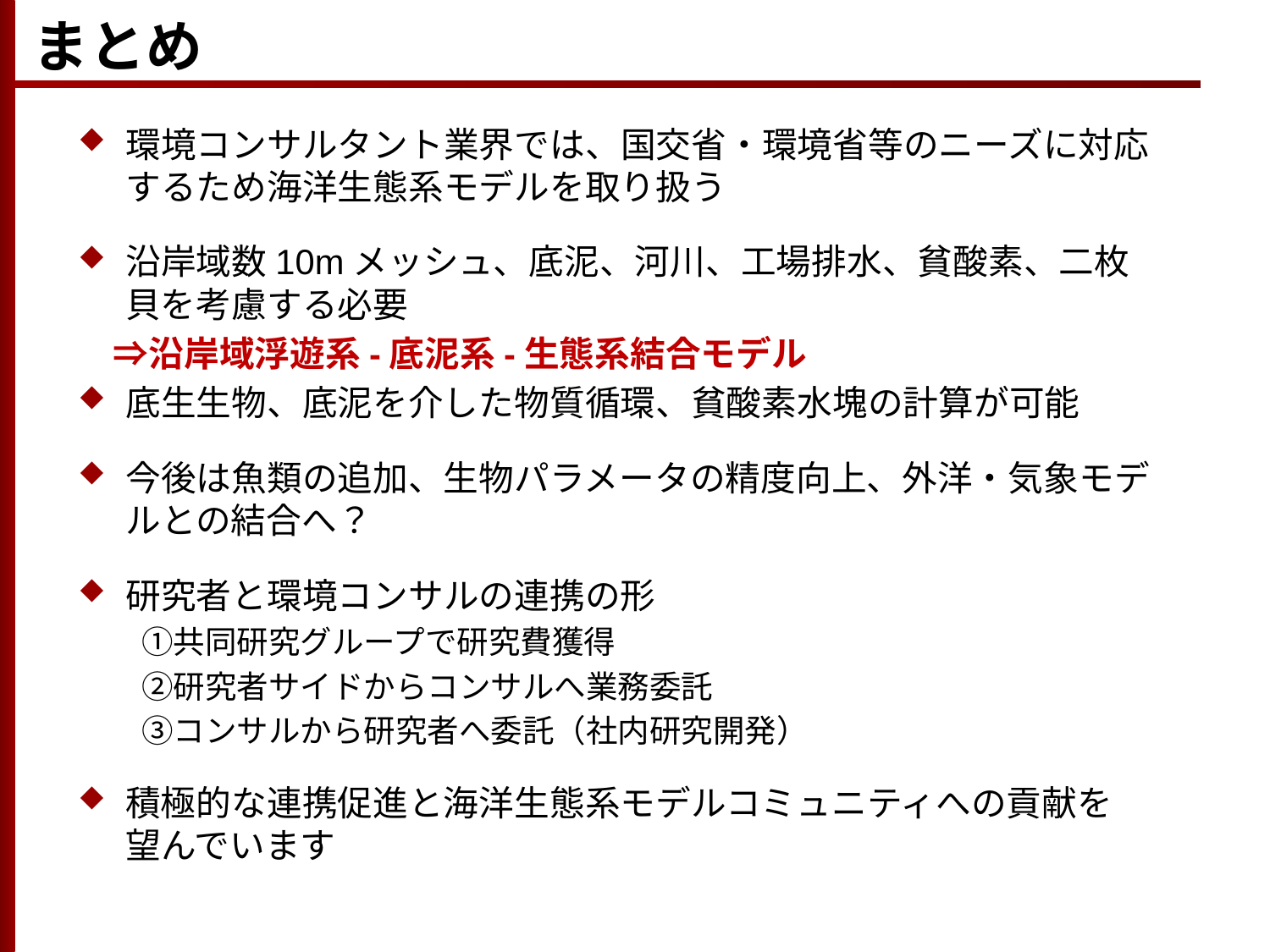

# まとめ
23
環境コンサルタント業界では、国交省・環境省等のニーズに対応するため海洋生態系モデルを取り扱う

沿岸域数10mメッシュ、底泥、河川、工場排水、貧酸素、二枚貝を考慮する必要
　⇒沿岸域浮遊系-底泥系-生態系結合モデル
底生生物、底泥を介した物質循環、貧酸素水塊の計算が可能

今後は魚類の追加、生物パラメータの精度向上、外洋・気象モデルとの結合へ？

研究者と環境コンサルの連携の形
　　①共同研究グループで研究費獲得
　　②研究者サイドからコンサルへ業務委託
　　③コンサルから研究者へ委託（社内研究開発）

積極的な連携促進と海洋生態系モデルコミュニティへの貢献を　望んでいます